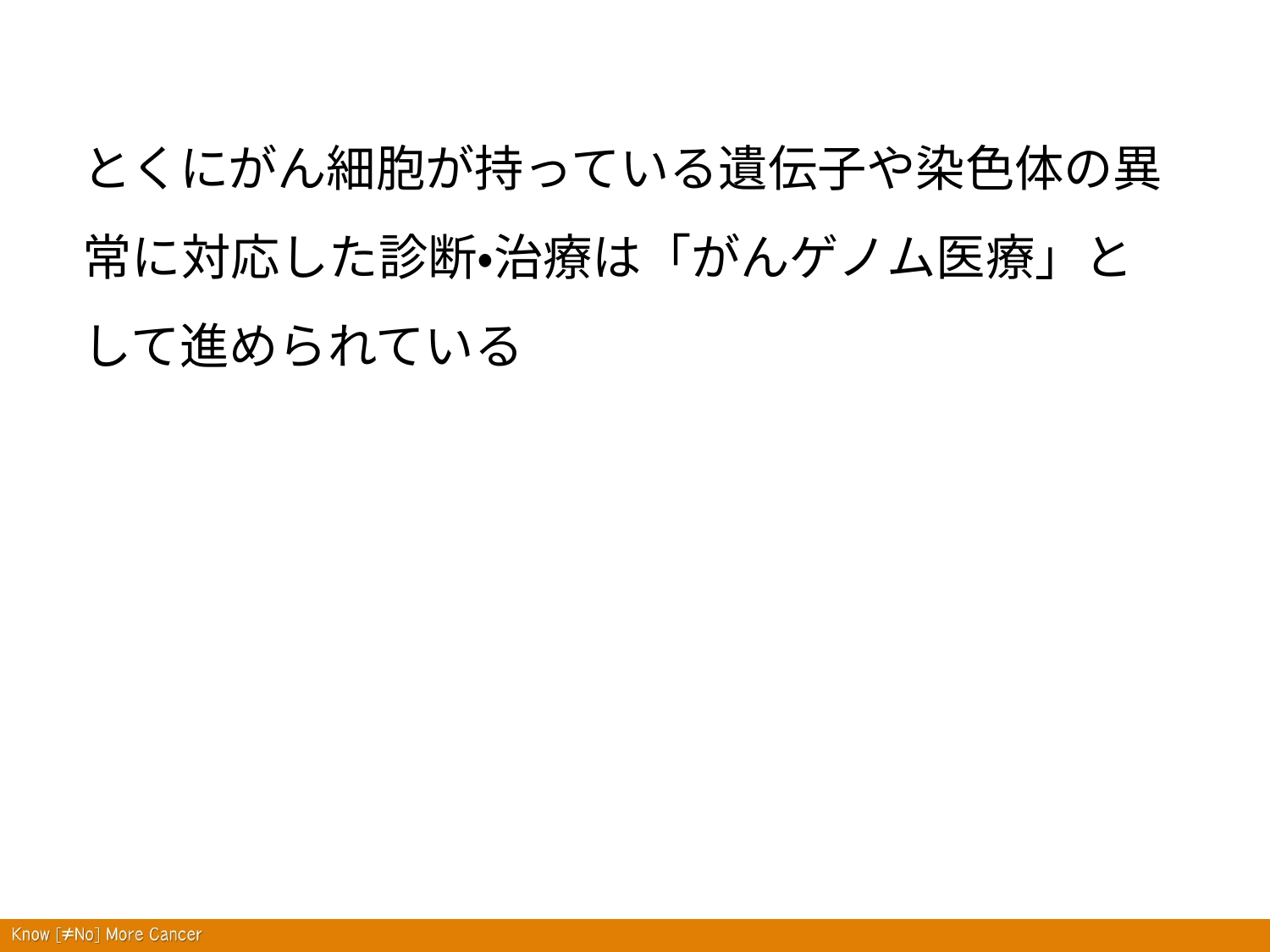

とくにがん細胞が持っている遺伝子や染色体の異常に対応した診断・治療は「がんゲノム医療」として進められている